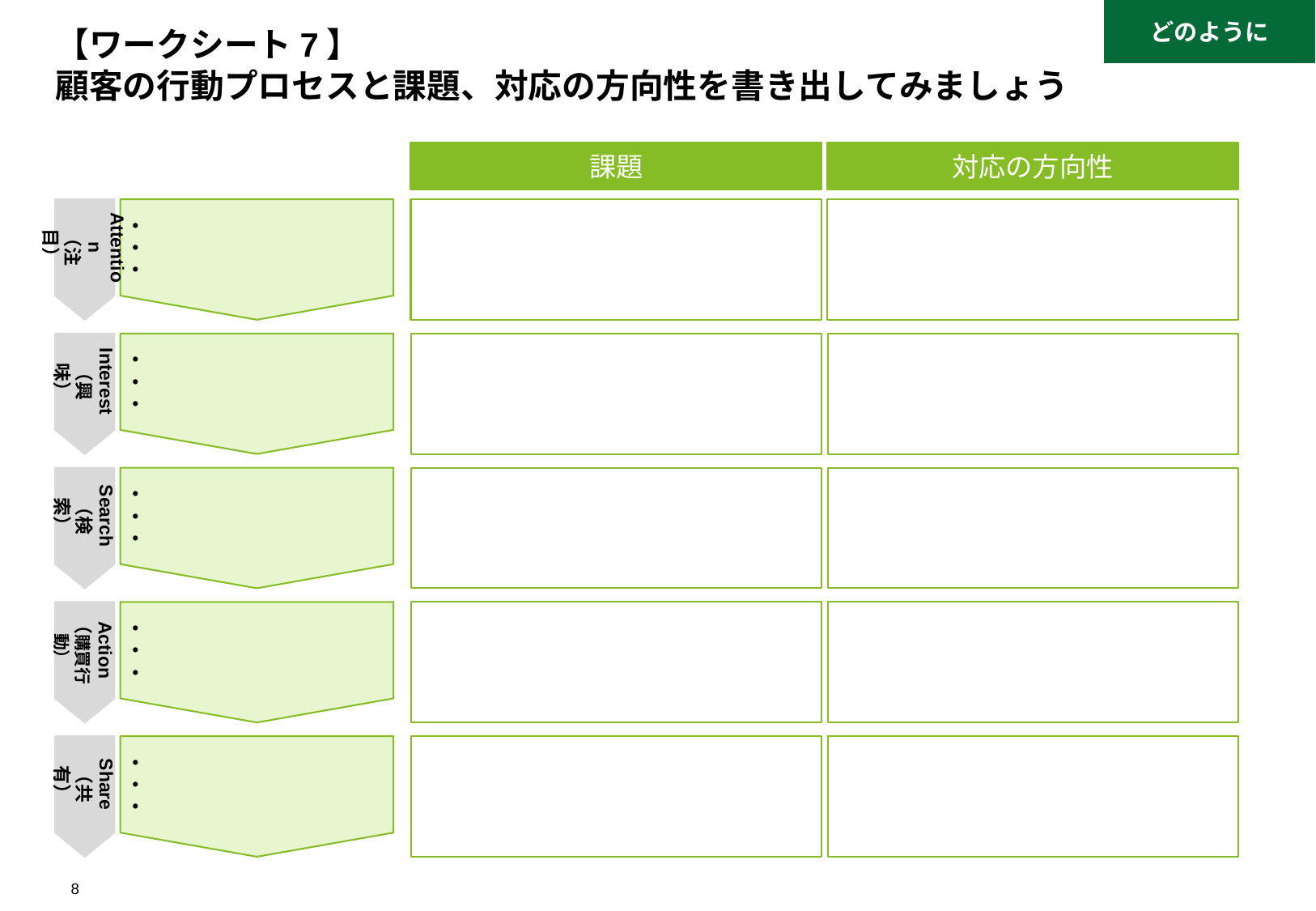

どのように
# 【ワークシート7】 顧客の行動プロセスと課題、対応の方向性を書き出してみましょう

課題
対応の方向性
Attention
（注目）

Interest
（興味）

Search
（検索）

Action
（購買行動）

Share
（共有）

8